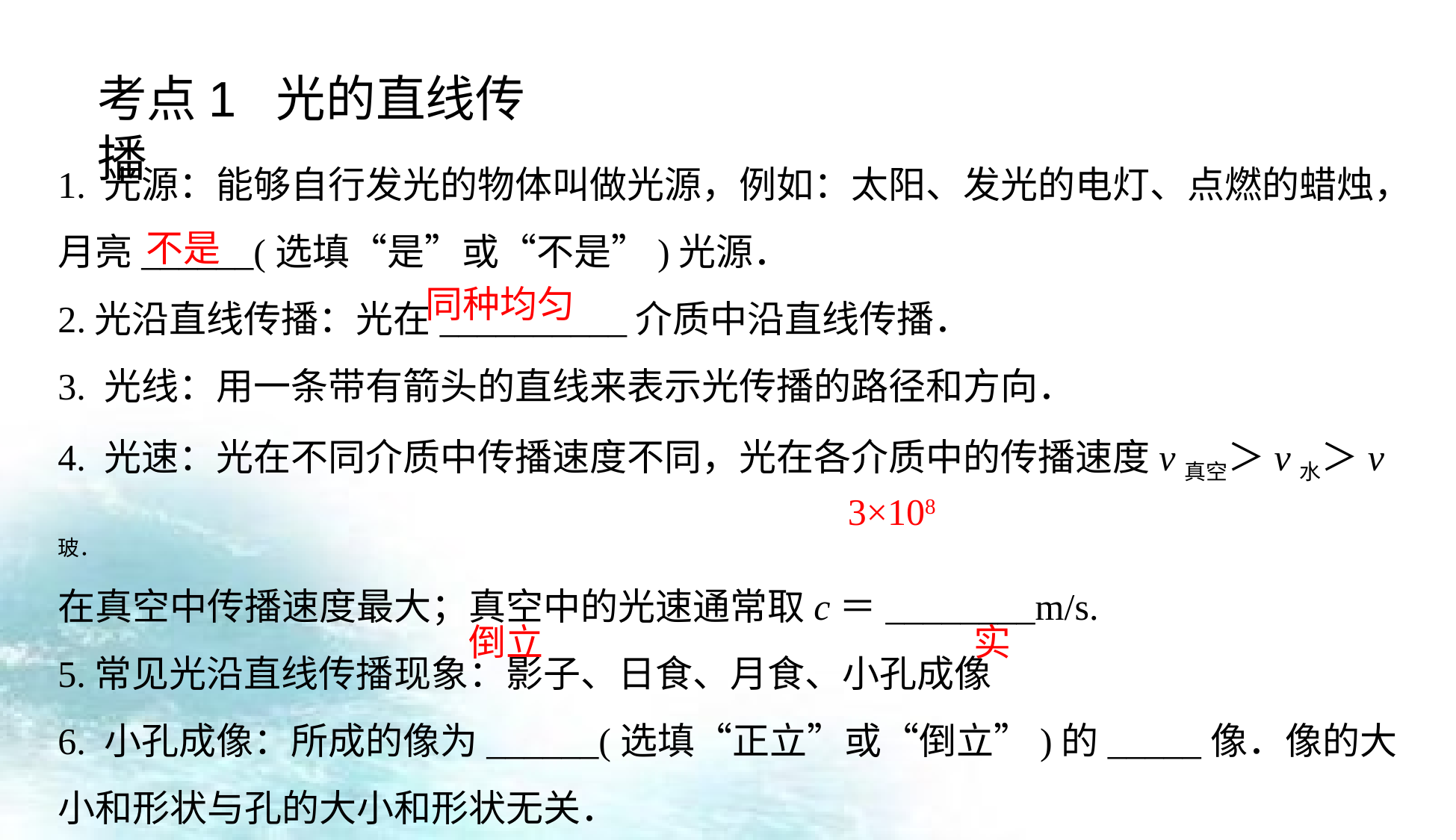

考点1  光的直线传播
1. 光源：能够自行发光的物体叫做光源，例如：太阳、发光的电灯、点燃的蜡烛，月亮______(选填“是”或“不是”)光源．
2.光沿直线传播：光在__________介质中沿直线传播．
3. 光线：用一条带有箭头的直线来表示光传播的路径和方向．
4. 光速：光在不同介质中传播速度不同，光在各介质中的传播速度v真空＞v水＞v玻．
在真空中传播速度最大；真空中的光速通常取c＝________m/s.
5.常见光沿直线传播现象：影子、日食、月食、小孔成像
6. 小孔成像：所成的像为______(选填“正立”或“倒立”)的_____像．像的大小和形状与孔的大小和形状无关．

不是
同种均匀
3×108
实
倒立